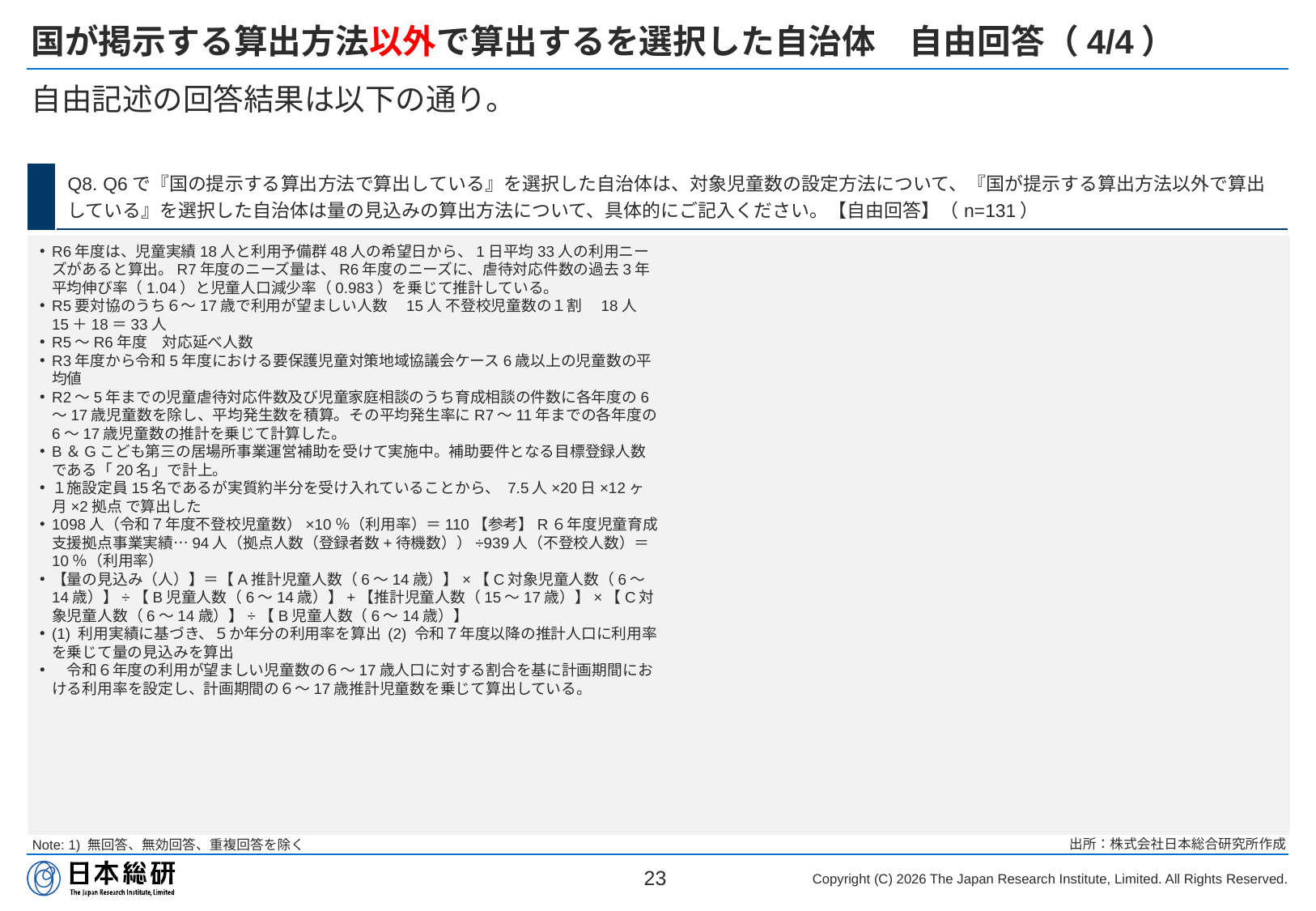

# 国が掲示する算出方法以外で算出するを選択した自治体　自由回答（4/4）
自由記述の回答結果は以下の通り。
|  | Q8. Q6で『国の提示する算出方法で算出している』を選択した自治体は、対象児童数の設定方法について、『国が提示する算出方法以外で算出している』を選択した自治体は量の見込みの算出方法について、具体的にご記入ください。【自由回答】（n=131） |
| --- | --- |
R6年度は、児童実績18人と利用予備群48人の希望日から、1日平均33人の利用ニーズがあると算出。R7年度のニーズ量は、R6年度のニーズに、虐待対応件数の過去3年平均伸び率（1.04）と児童人口減少率（0.983）を乗じて推計している。
R5要対協のうち６～17歳で利用が望ましい人数　15人 不登校児童数の１割　18人 15＋18＝33人
R5～R6年度　対応延べ人数
R3年度から令和5年度における要保護児童対策地域協議会ケース6歳以上の児童数の平均値
R2～5年までの児童虐待対応件数及び児童家庭相談のうち育成相談の件数に各年度の6～17歳児童数を除し、平均発生数を積算。その平均発生率にR7～11年までの各年度の6～17歳児童数の推計を乗じて計算した。
B＆Gこども第三の居場所事業運営補助を受けて実施中。補助要件となる目標登録人数である「20名」で計上。
１施設定員15名であるが実質約半分を受け入れていることから、 7.5人×20日×12ヶ月×2拠点 で算出した
1098人（令和７年度不登校児童数）×10％（利用率）＝110【参考】R６年度児童育成支援拠点事業実績…94人（拠点人数（登録者数+待機数））÷939人（不登校人数）＝10％（利用率）
【量の見込み（人）】＝【A推計児童人数（6～14歳）】×【C対象児童人数（6～14歳）】÷【B児童人数（6～14歳）】+【推計児童人数（15～17歳）】×【C対象児童人数（6～14歳）】÷【B児童人数（6～14歳）】
(1) 利用実績に基づき、５か年分の利用率を算出 (2) 令和７年度以降の推計人口に利用率を乗じて量の見込みを算出
　令和６年度の利用が望ましい児童数の６〜17歳人口に対する割合を基に計画期間における利用率を設定し、計画期間の６〜17歳推計児童数を乗じて算出している。
出所：株式会社日本総合研究所作成
Note: 1) 無回答、無効回答、重複回答を除く